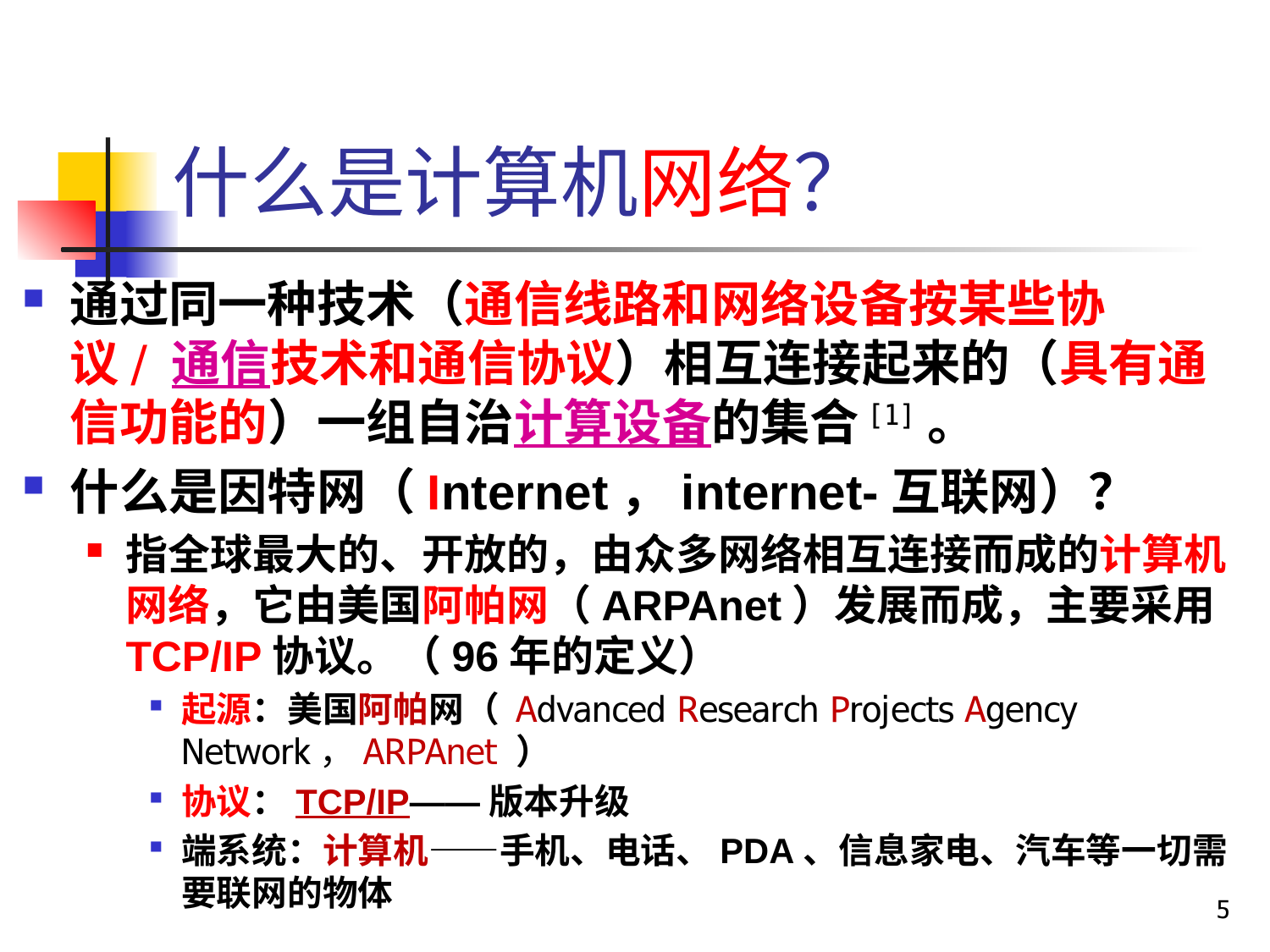

# 什么是计算机网络？
通过同一种技术（通信线路和网络设备按某些协议/通信技术和通信协议）相互连接起来的（具有通信功能的）一组自治计算设备的集合[1]。
什么是因特网（Internet，internet-互联网）？
指全球最大的、开放的，由众多网络相互连接而成的计算机网络，它由美国阿帕网（ARPAnet）发展而成，主要采用TCP/IP协议。（96年的定义）
起源：美国阿帕网（ Advanced Research Projects Agency Network，ARPAnet ）
协议：TCP/IP——版本升级
端系统：计算机——手机、电话、PDA、信息家电、汽车等一切需要联网的物体

5